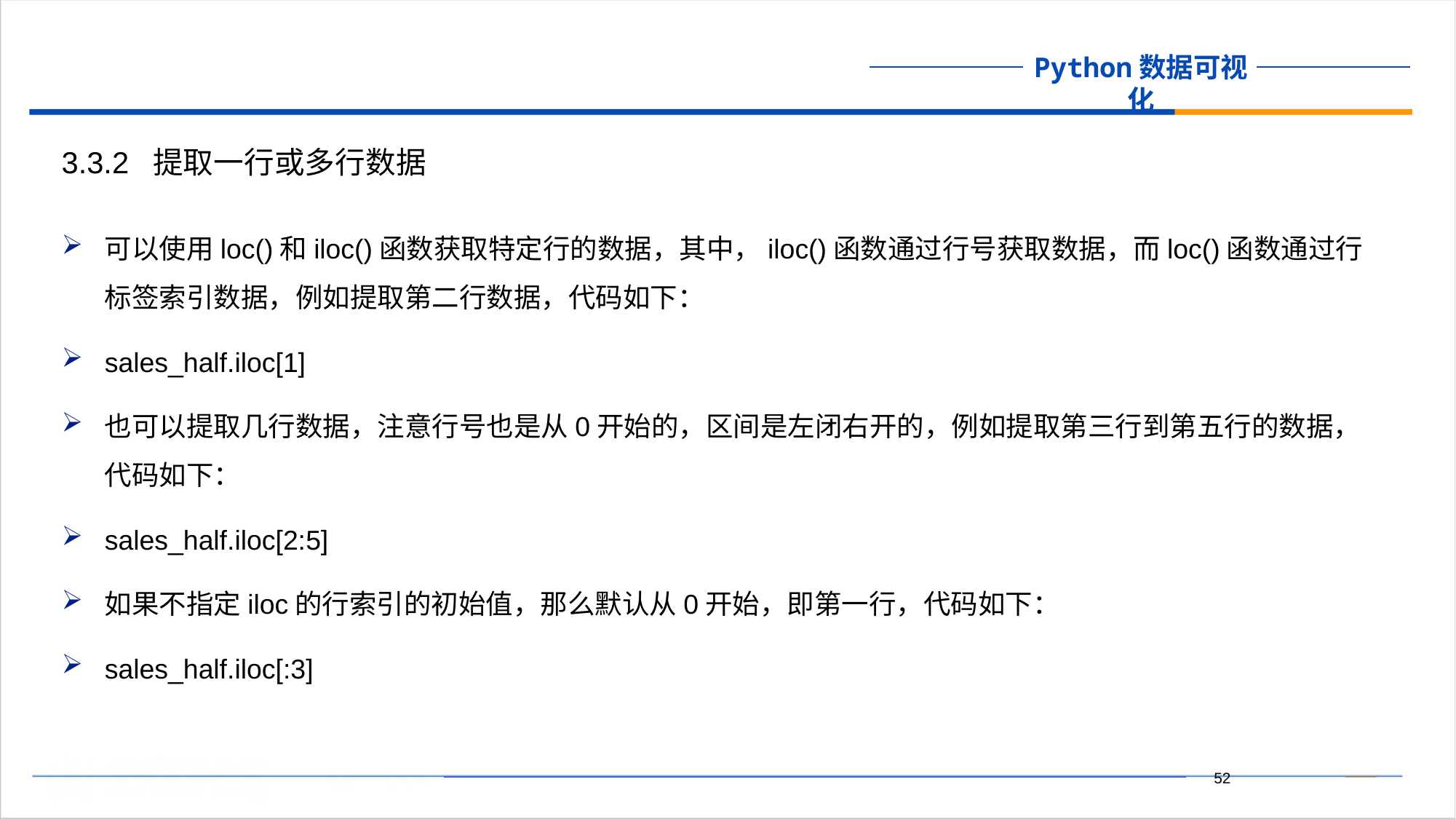

3.3.2  提取一行或多行数据
可以使用loc()和iloc()函数获取特定行的数据，其中，iloc()函数通过行号获取数据，而loc()函数通过行标签索引数据，例如提取第二行数据，代码如下：
sales_half.iloc[1]
也可以提取几行数据，注意行号也是从0开始的，区间是左闭右开的，例如提取第三行到第五行的数据，代码如下：
sales_half.iloc[2:5]
如果不指定iloc的行索引的初始值，那么默认从0开始，即第一行，代码如下：
sales_half.iloc[:3]